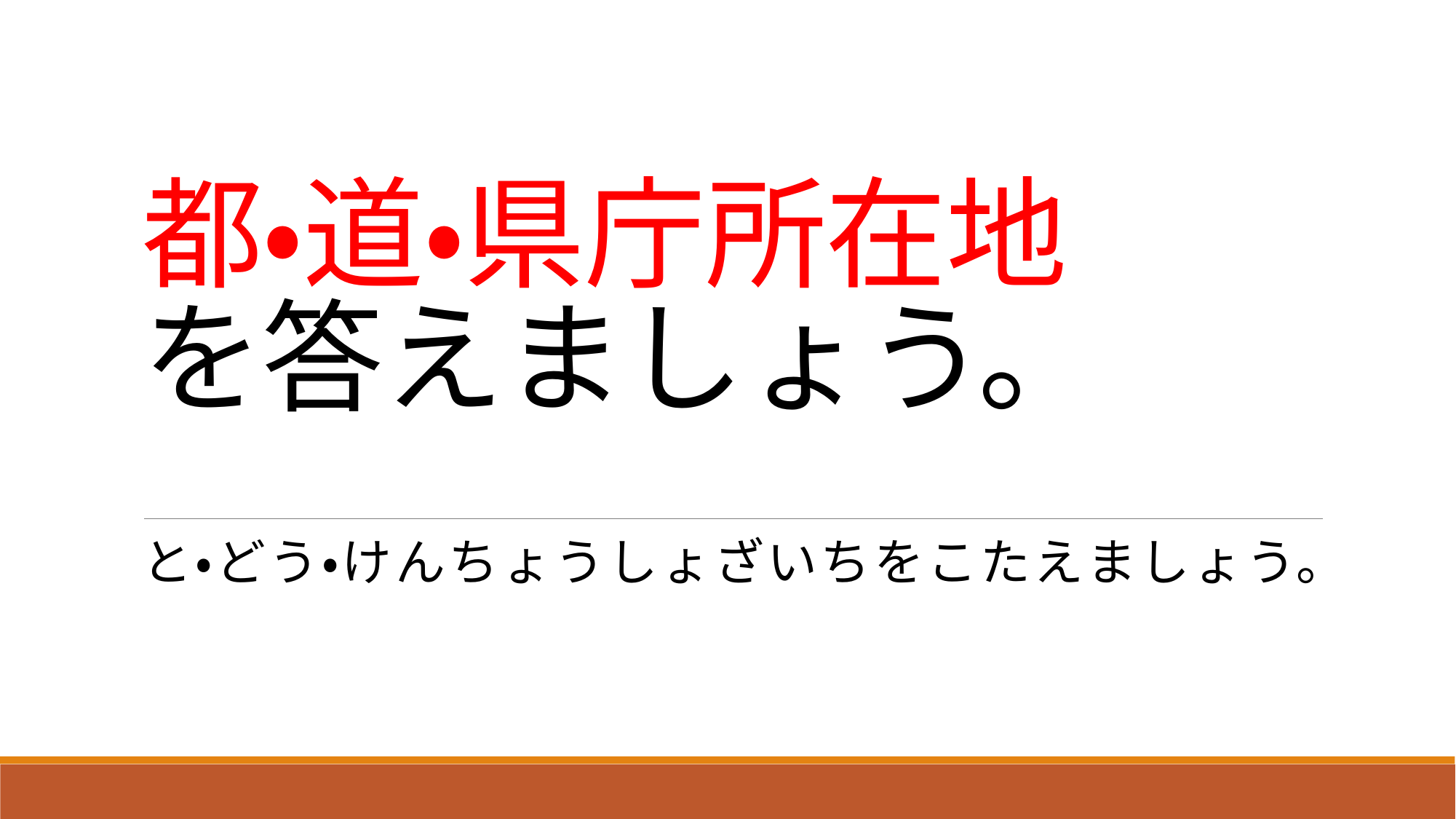

# 都・道・県庁所在地 を答えましょう。
と・どう・けんちょうしょざいちをこたえましょう。